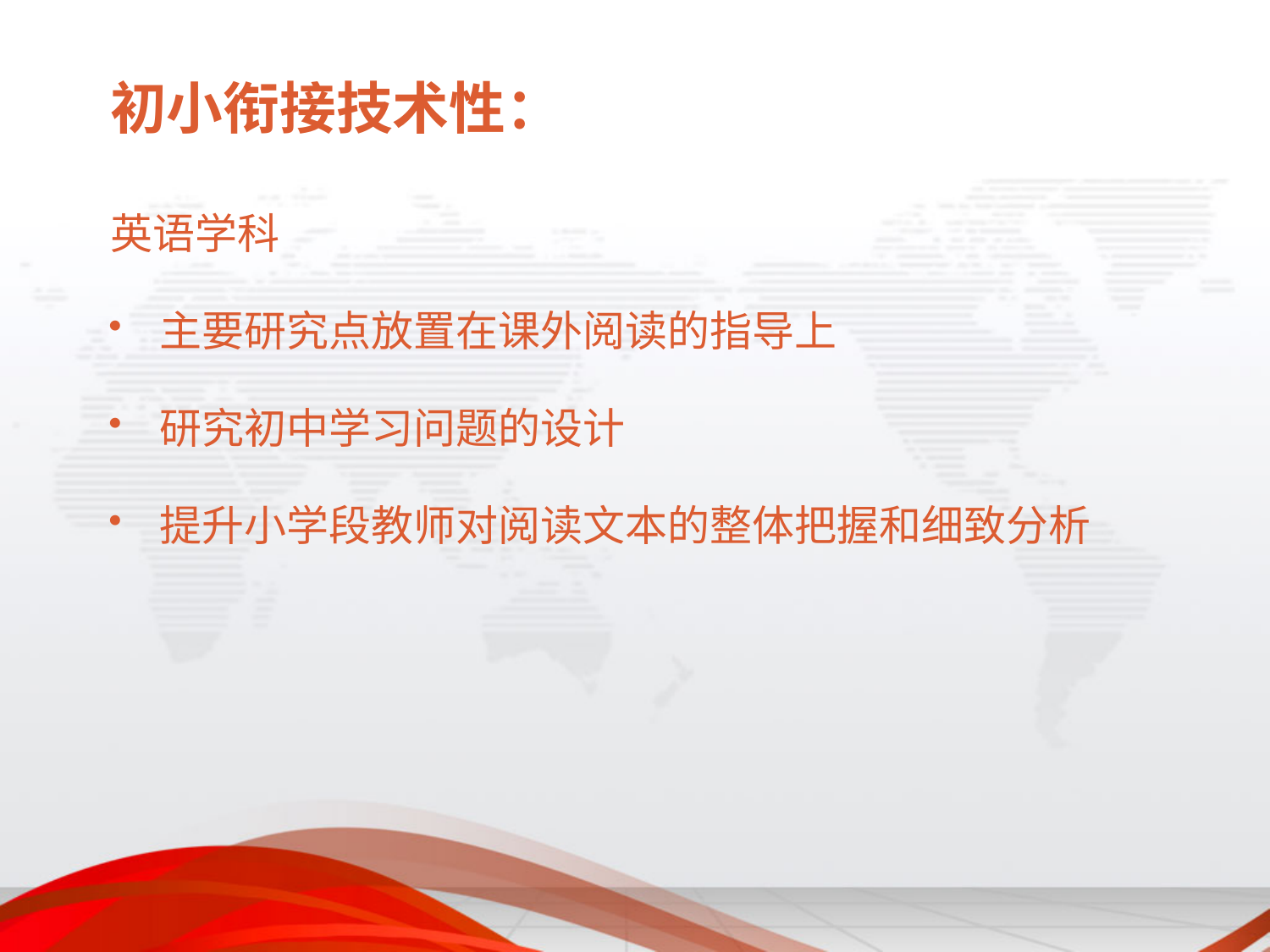

# 初小衔接技术性：
英语学科
主要研究点放置在课外阅读的指导上
研究初中学习问题的设计
提升小学段教师对阅读文本的整体把握和细致分析